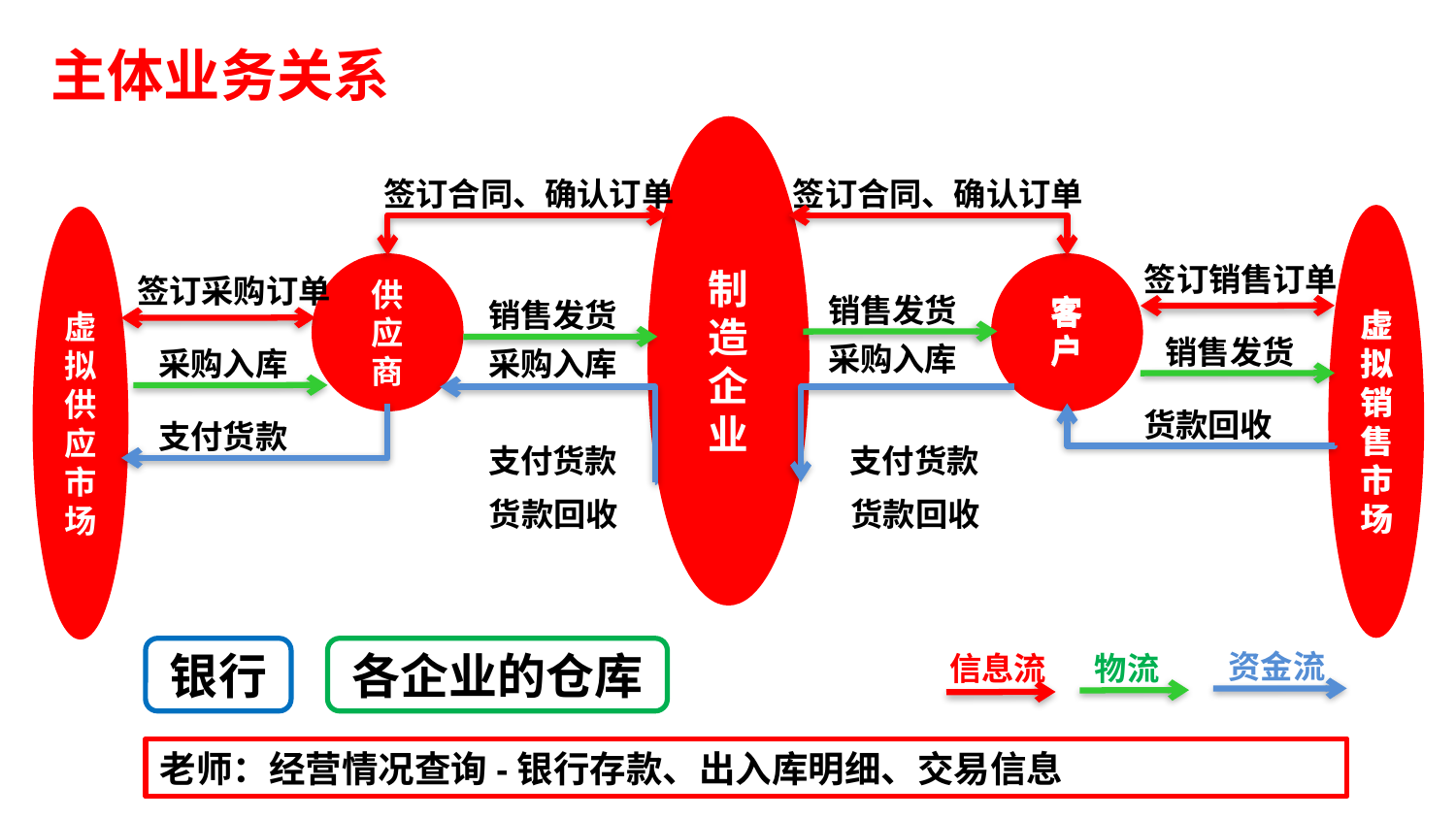

主体业务关系
制
造
企
业
签订合同、确认订单
签订合同、确认订单
虚拟销售市场
虚拟供应市场
签订销售订单
供
应
商
客
户
签订采购订单
销售发货
客户
销售发货
虚拟销售市场
销售发货
采购入库
采购入库
采购入库
采购
原材料
货款回收
支付货款
支付货款
支付货款
货款回收
货款回收
银行
各企业的仓库
资金流
信息流
物流
老师：经营情况查询-银行存款、出入库明细、交易信息